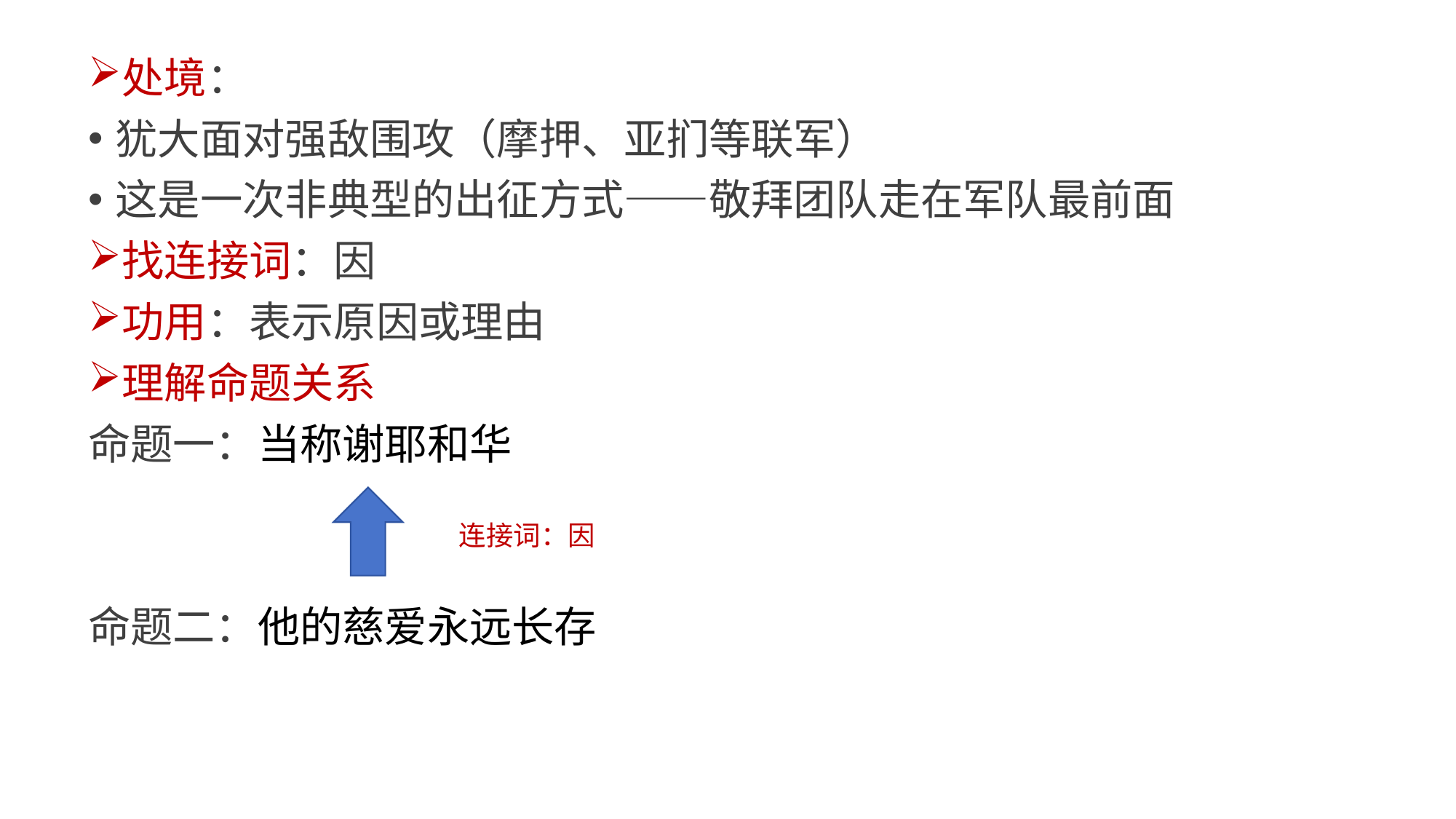

处境：
犹大面对强敌围攻（摩押、亚扪等联军）
这是一次非典型的出征方式——敬拜团队走在军队最前面
找连接词：因
功用：表示原因或理由
理解命题关系
命题一：当称谢耶和华

命题二：他的慈爱永远长存

连接词：因